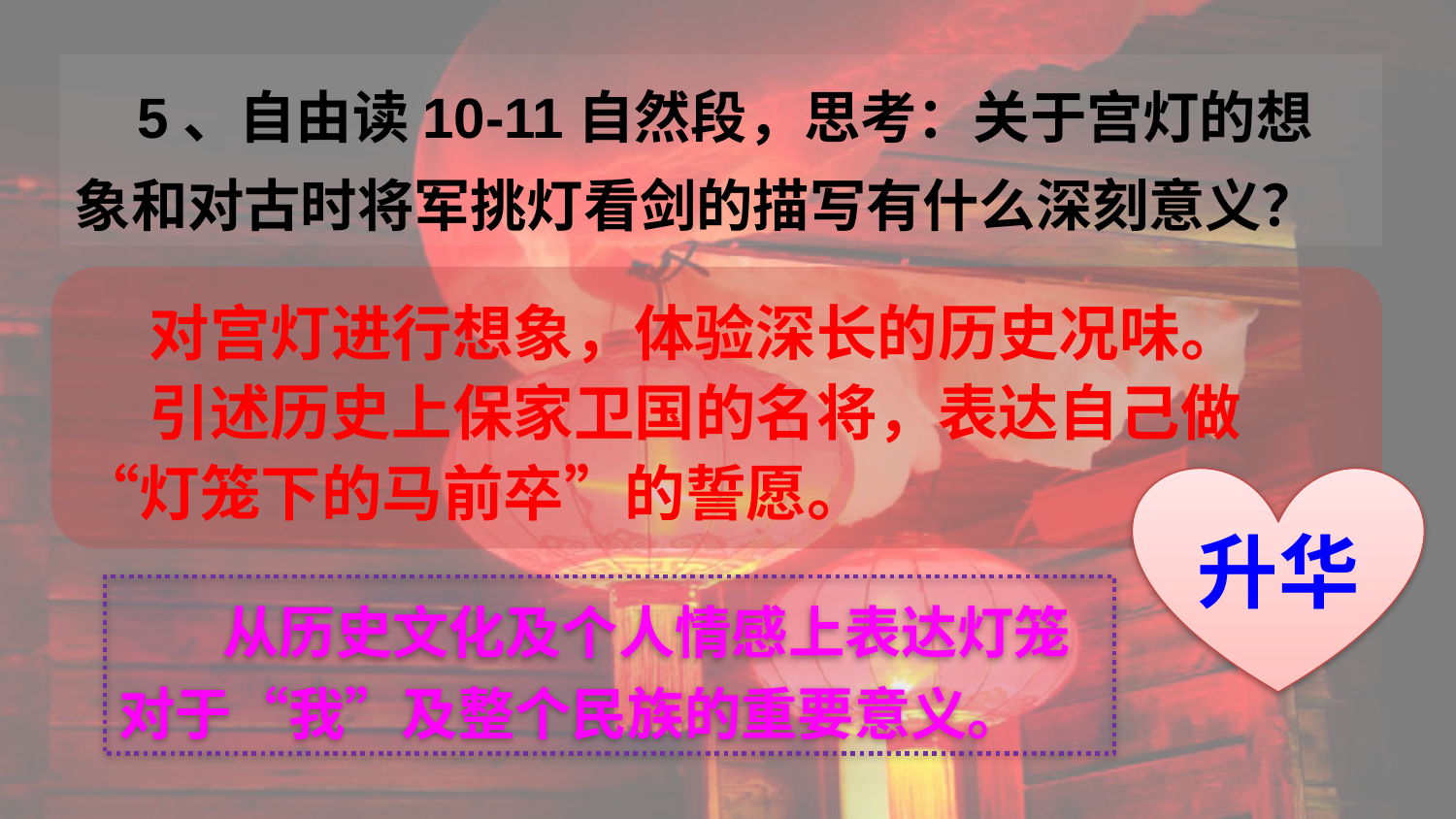

5、自由读10-11自然段，思考：关于宫灯的想象和对古时将军挑灯看剑的描写有什么深刻意义？
    对宫灯进行想象，体验深长的历史况味。
    引述历史上保家卫国的名将，表达自己做“灯笼下的马前卒”的誓愿。
升华
       从历史文化及个人情感上表达灯笼对于“我”及整个民族的重要意义。